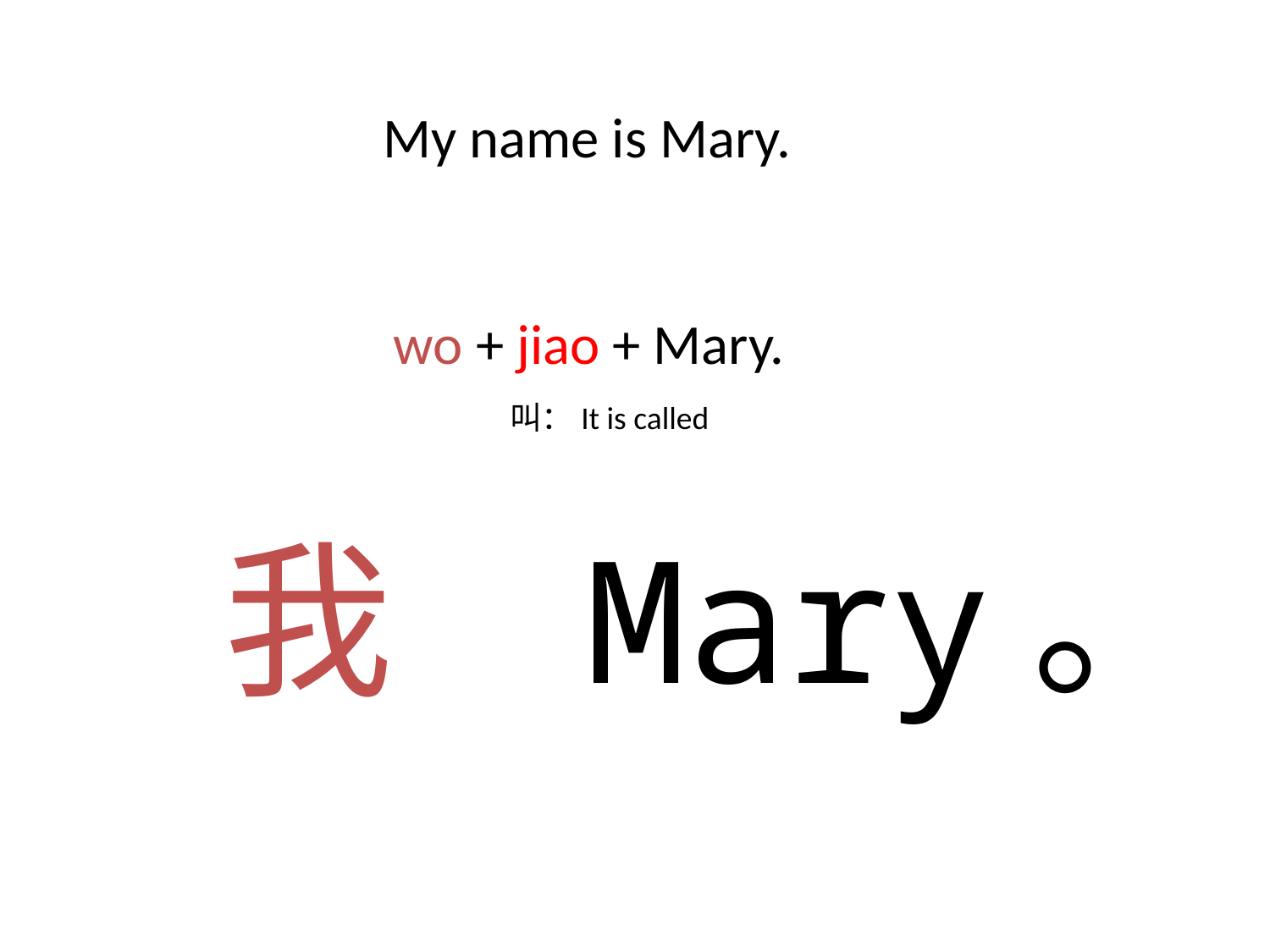

My name is Mary.
wo + jiao + Mary.
叫：It is called
我    Mary。